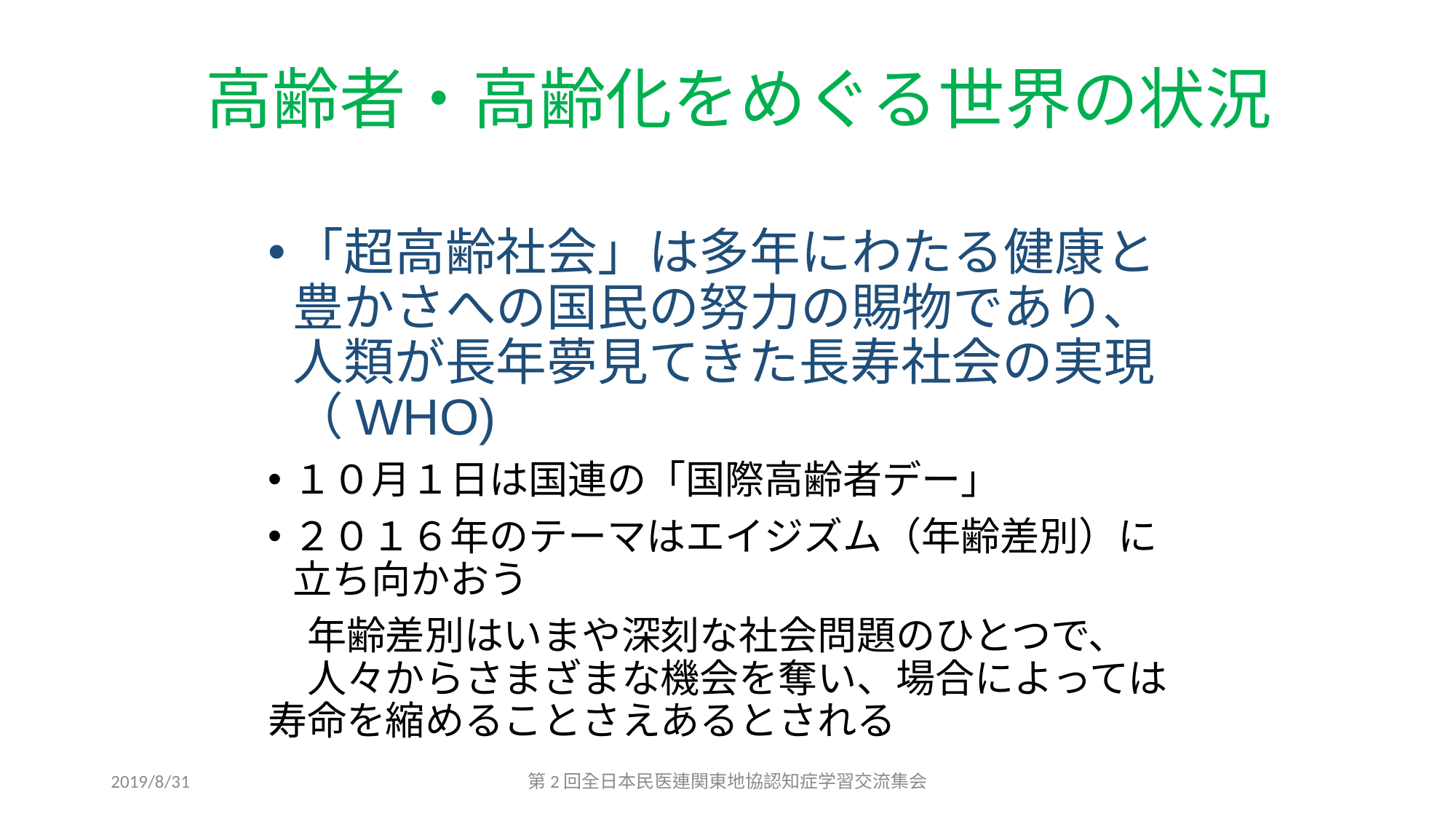

# 高齢者・高齢化をめぐる世界の状況

「超高齢社会」は多年にわたる健康と豊かさへの国民の努力の賜物であり、人類が長年夢見てきた長寿社会の実現（WHO)
１０月１日は国連の「国際高齢者デー」
２０１６年のテーマはエイジズム（年齢差別）に立ち向かおう
　年齢差別はいまや深刻な社会問題のひとつで、　　人々からさまざまな機会を奪い、場合によっては寿命を縮めることさえあるとされる

2019/8/31
第2回全日本民医連関東地協認知症学習交流集会